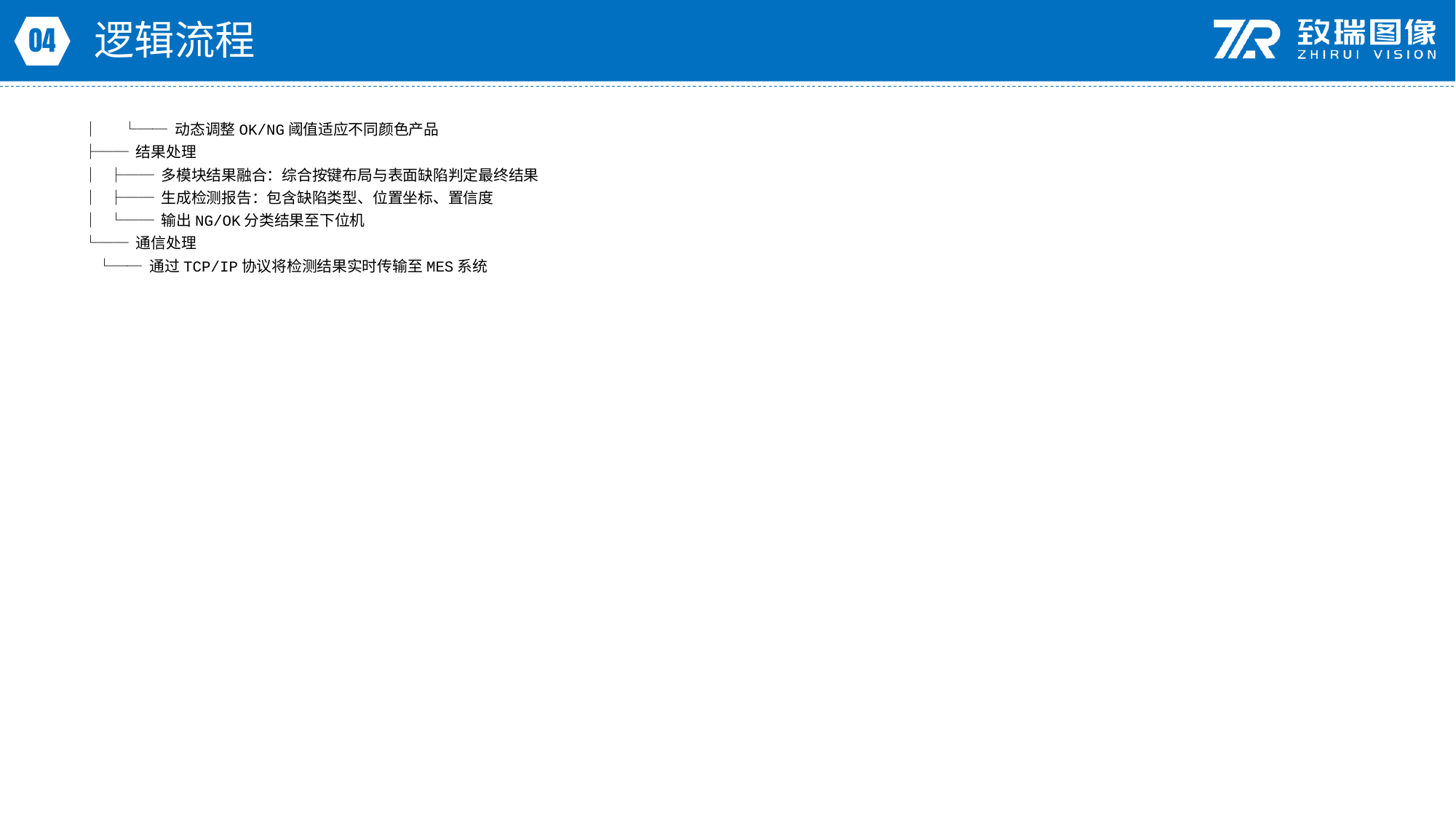

逻辑流程
04

│       └── 动态调整OK/NG阈值适应不同颜色产品
├── 结果处理
│   ├── 多模块结果融合：综合按键布局与表面缺陷判定最终结果
│   ├── 生成检测报告：包含缺陷类型、位置坐标、置信度
│   └── 输出NG/OK分类结果至下位机
└── 通信处理
    └── 通过TCP/IP协议将检测结果实时传输至MES系统